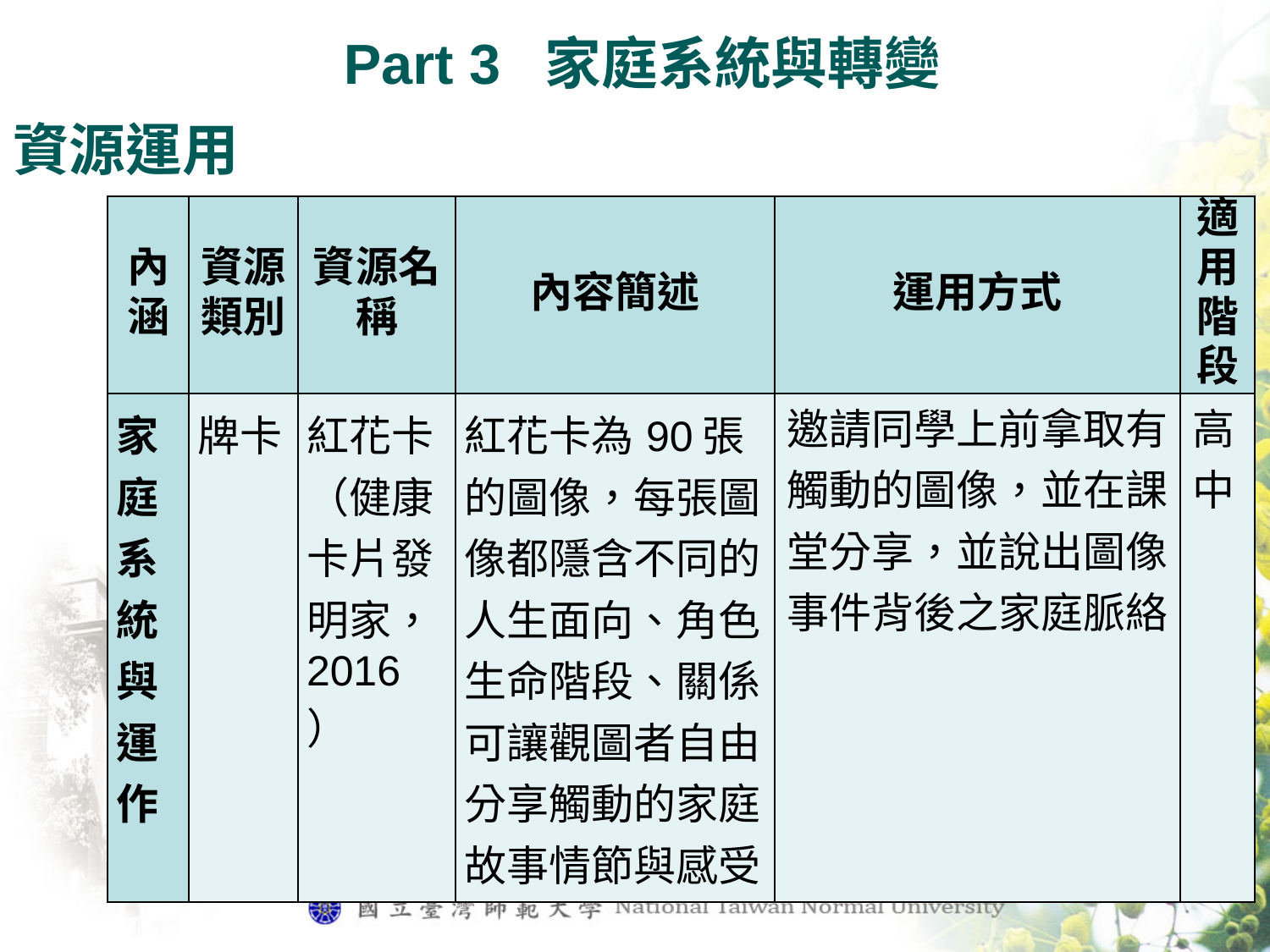

Part 3  家庭系統與轉變
資源運用
| 內涵 | 資源類別 | 資源名稱 | 內容簡述 | 運用方式 | 適用階段 |
| --- | --- | --- | --- | --- | --- |
| 家庭系統與運作 | 牌卡 | 紅花卡（健康卡片發明家，2016） | 紅花卡為90張的圖像，每張圖像都隱含不同的人生面向、角色、生命階段、關係，可讓觀圖者自由分享觸動的家庭故事情節與感受。 | 邀請同學上前拿取有觸動的圖像，並在課堂分享，並說出圖像事件背後之家庭脈絡。 | 高中 |